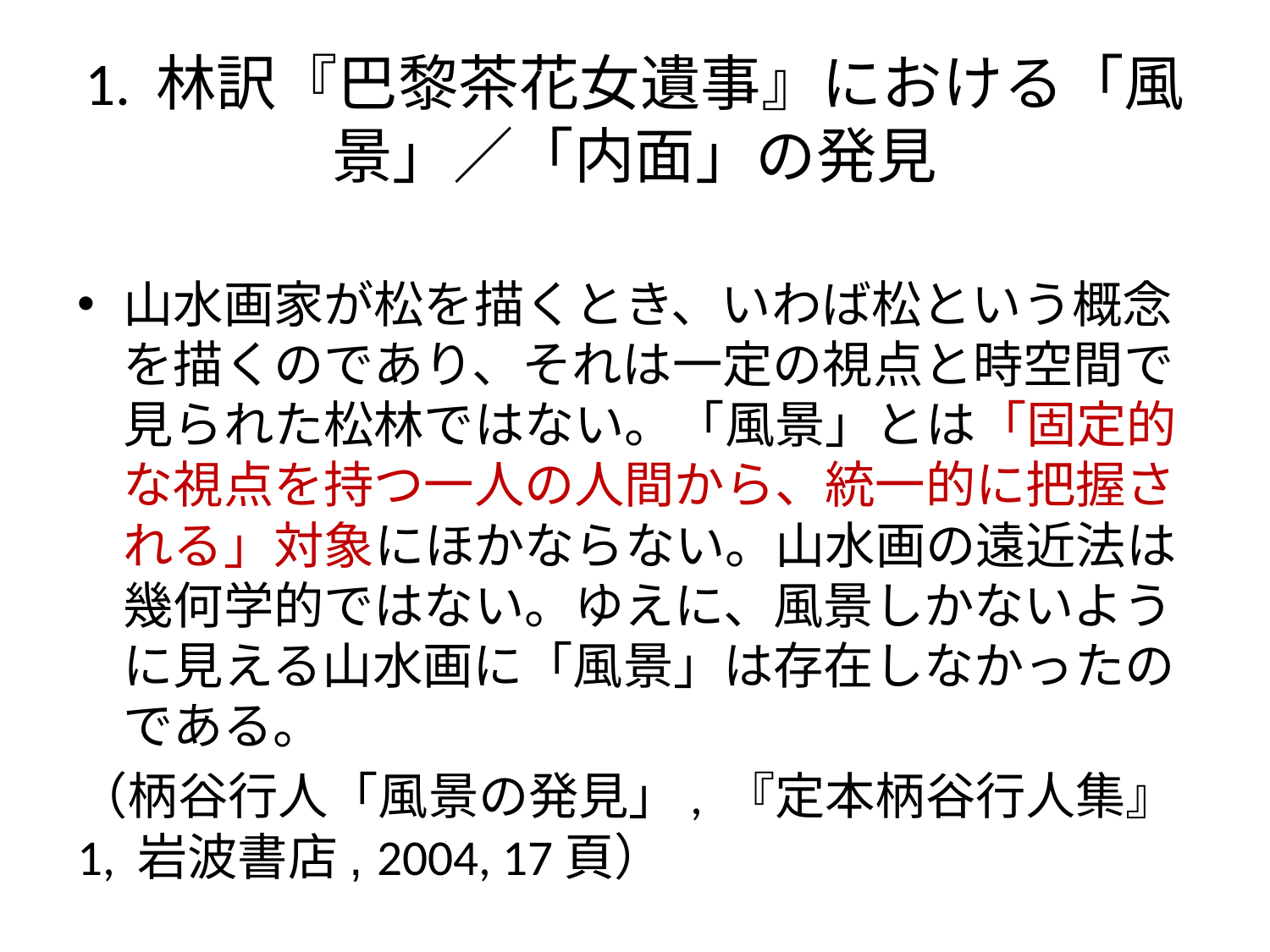

# 1. 林訳『巴黎茶花女遺事』における「風景」／「内面」の発見
山水画家が松を描くとき、いわば松という概念を描くのであり、それは一定の視点と時空間で見られた松林ではない。「風景」とは「固定的な視点を持つ一人の人間から、統一的に把握される」対象にほかならない。山水画の遠近法は幾何学的ではない。ゆえに、風景しかないように見える山水画に「風景」は存在しなかったのである。
（柄谷行人「風景の発見」, 『定本柄谷行人集』1, 岩波書店, 2004, 17頁）